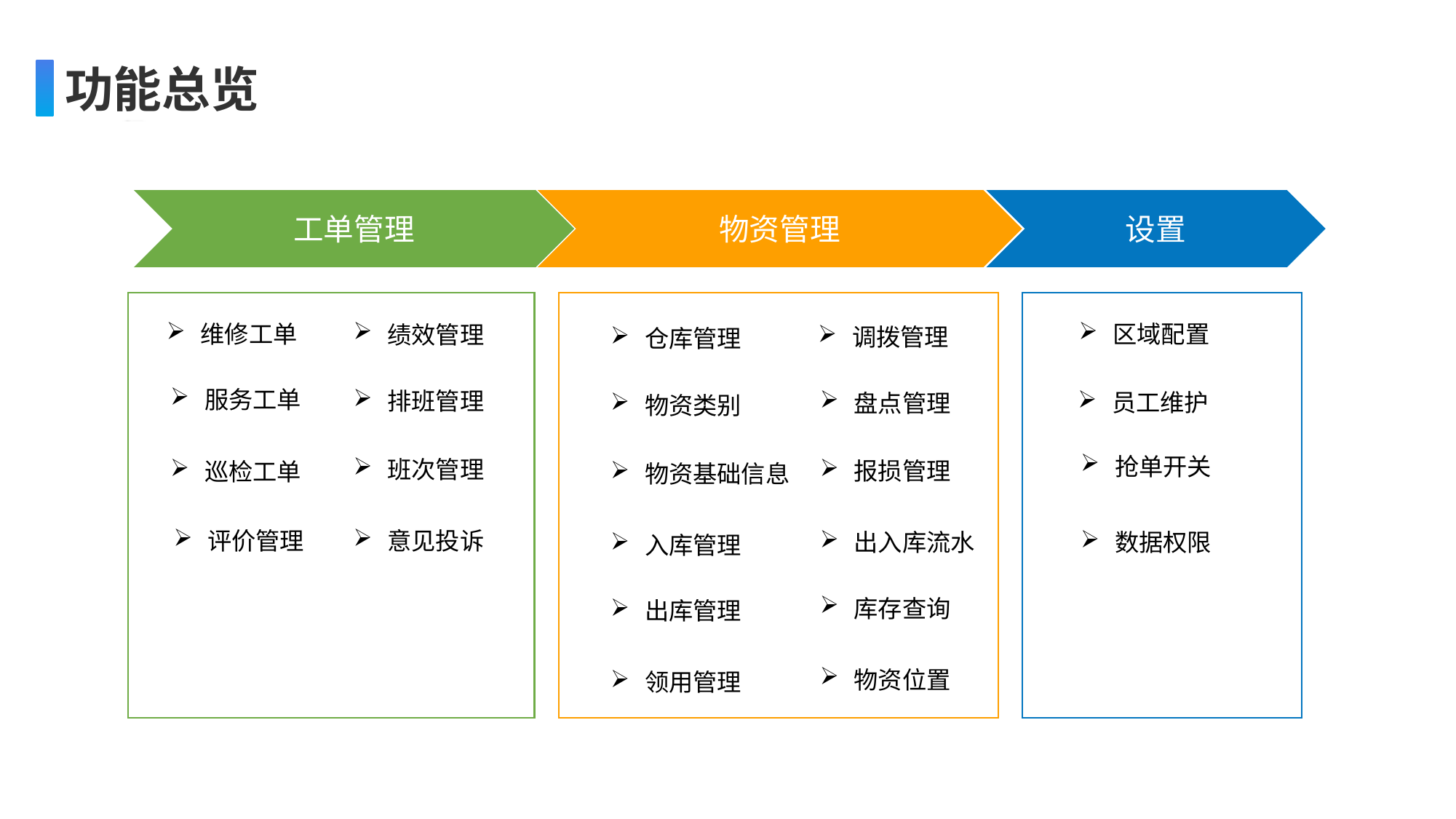

功能总览

工单管理
物资管理
设置

区域配置
维修工单
绩效管理
调拨管理
仓库管理
服务工单
排班管理
员工维护
盘点管理
物资类别
抢单开关
班次管理
报损管理
巡检工单
物资基础信息
评价管理
意见投诉
出入库流水
数据权限
入库管理
库存查询
出库管理
物资位置
领用管理